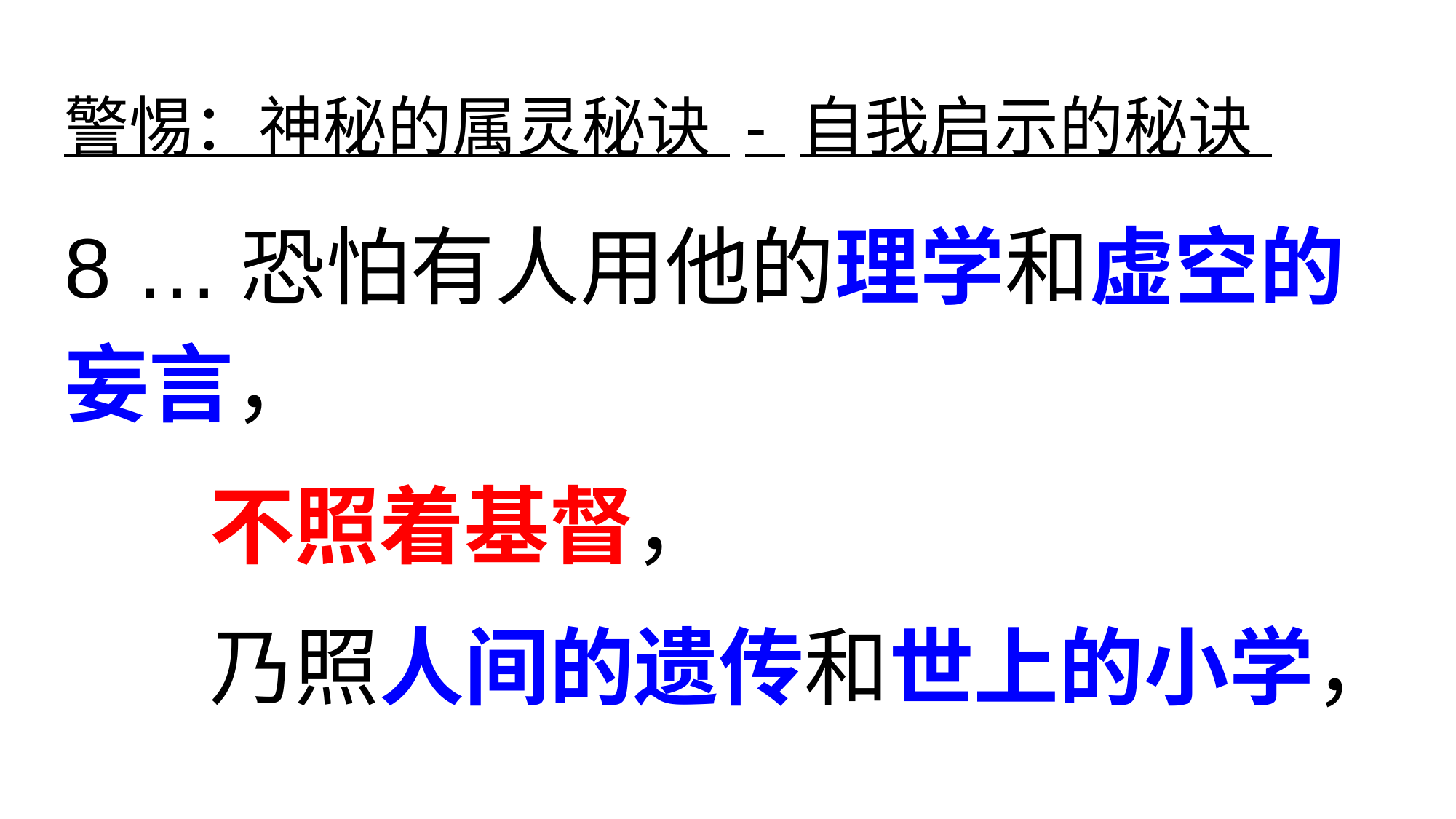

# 警惕：神秘的属灵秘诀 - 自我启示的秘诀
8 …恐怕有人用他的理学和虚空的妄言，
不照着基督，
乃照人间的遗传和世上的小学，